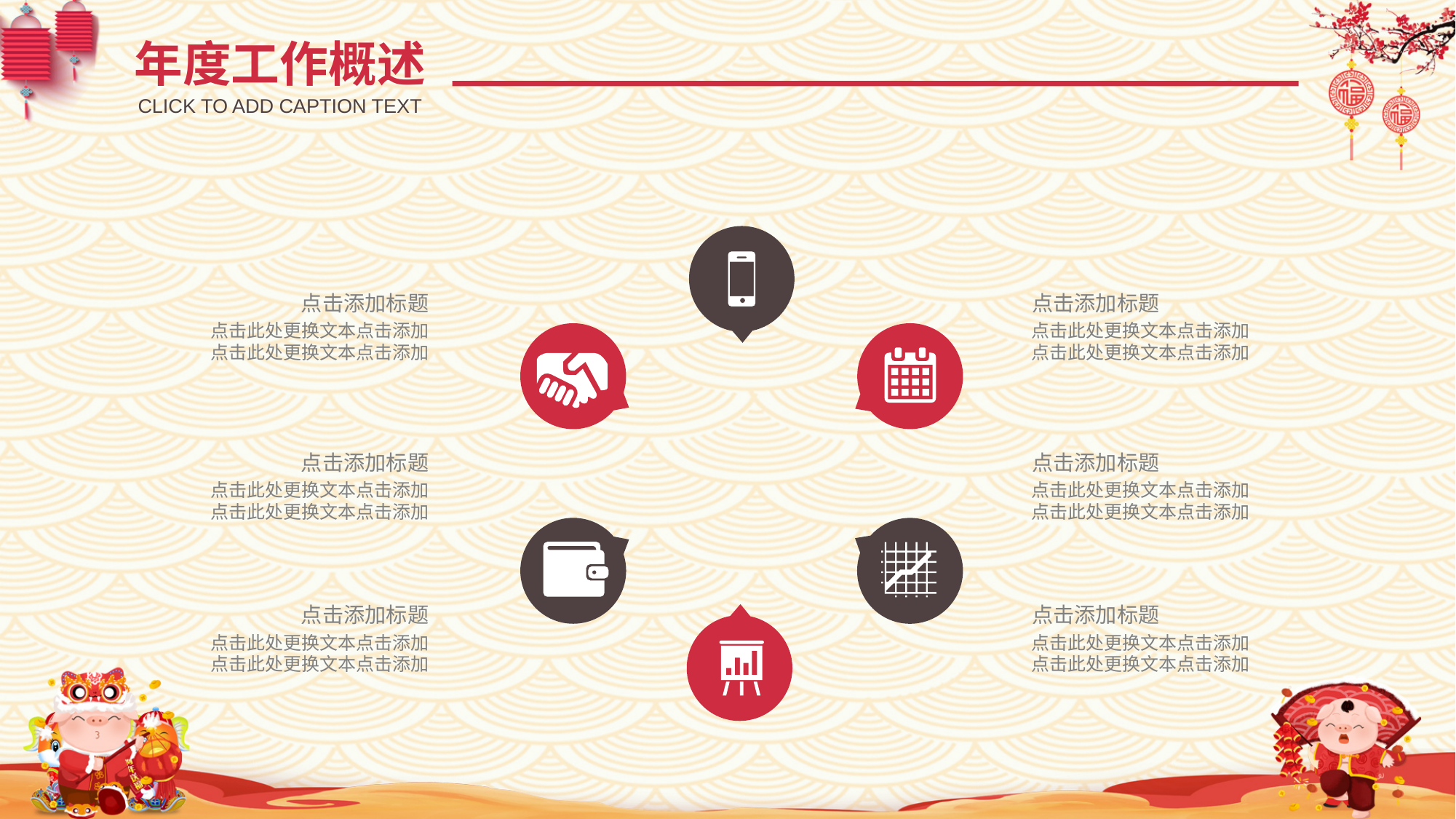

年度工作概述

CLICK TO ADD CAPTION TEXT

点击添加标题
点击此处更换文本点击添加
点击此处更换文本点击添加
点击添加标题
点击此处更换文本点击添加
点击此处更换文本点击添加
点击添加标题
点击此处更换文本点击添加
点击此处更换文本点击添加
点击添加标题
点击此处更换文本点击添加
点击此处更换文本点击添加
点击添加标题
点击此处更换文本点击添加
点击此处更换文本点击添加
点击添加标题
点击此处更换文本点击添加
点击此处更换文本点击添加